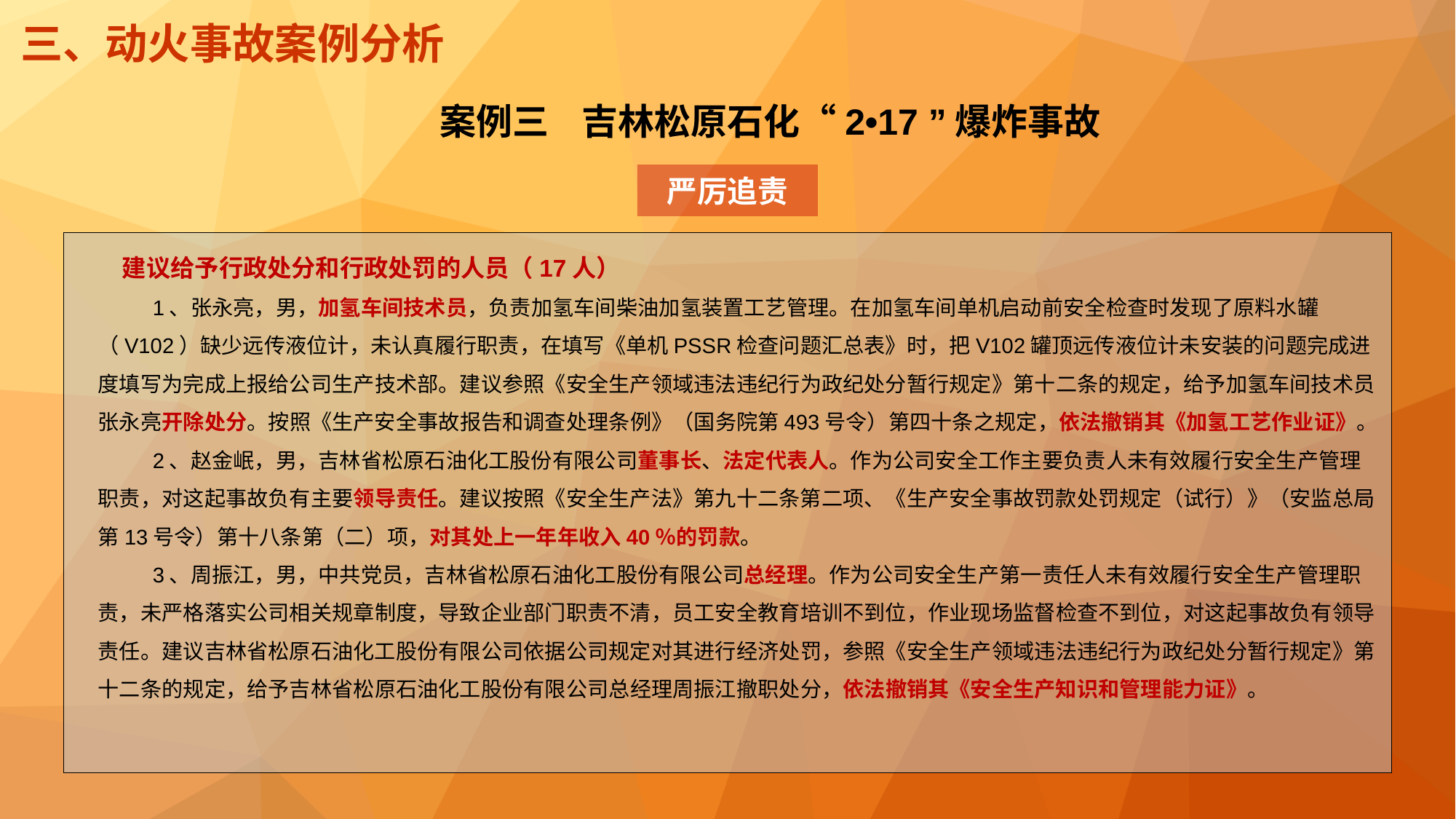

三、动火事故案例分析
案例三    吉林松原石化“2•17 ”爆炸事故
严厉追责
　建议给予行政处分和行政处罚的人员（17人）
1、张永亮，男，加氢车间技术员，负责加氢车间柴油加氢装置工艺管理。在加氢车间单机启动前安全检查时发现了原料水罐（V102）缺少远传液位计，未认真履行职责，在填写《单机PSSR检查问题汇总表》时，把V102罐顶远传液位计未安装的问题完成进度填写为完成上报给公司生产技术部。建议参照《安全生产领域违法违纪行为政纪处分暂行规定》第十二条的规定，给予加氢车间技术员张永亮开除处分。按照《生产安全事故报告和调查处理条例》（国务院第493号令）第四十条之规定，依法撤销其《加氢工艺作业证》。
2、赵金岷，男，吉林省松原石油化工股份有限公司董事长、法定代表人。作为公司安全工作主要负责人未有效履行安全生产管理职责，对这起事故负有主要领导责任。建议按照《安全生产法》第九十二条第二项、《生产安全事故罚款处罚规定（试行）》（安监总局第13号令）第十八条第（二）项，对其处上一年年收入40％的罚款。
3、周振江，男，中共党员，吉林省松原石油化工股份有限公司总经理。作为公司安全生产第一责任人未有效履行安全生产管理职责，未严格落实公司相关规章制度，导致企业部门职责不清，员工安全教育培训不到位，作业现场监督检查不到位，对这起事故负有领导责任。建议吉林省松原石油化工股份有限公司依据公司规定对其进行经济处罚，参照《安全生产领域违法违纪行为政纪处分暂行规定》第十二条的规定，给予吉林省松原石油化工股份有限公司总经理周振江撤职处分，依法撤销其《安全生产知识和管理能力证》。